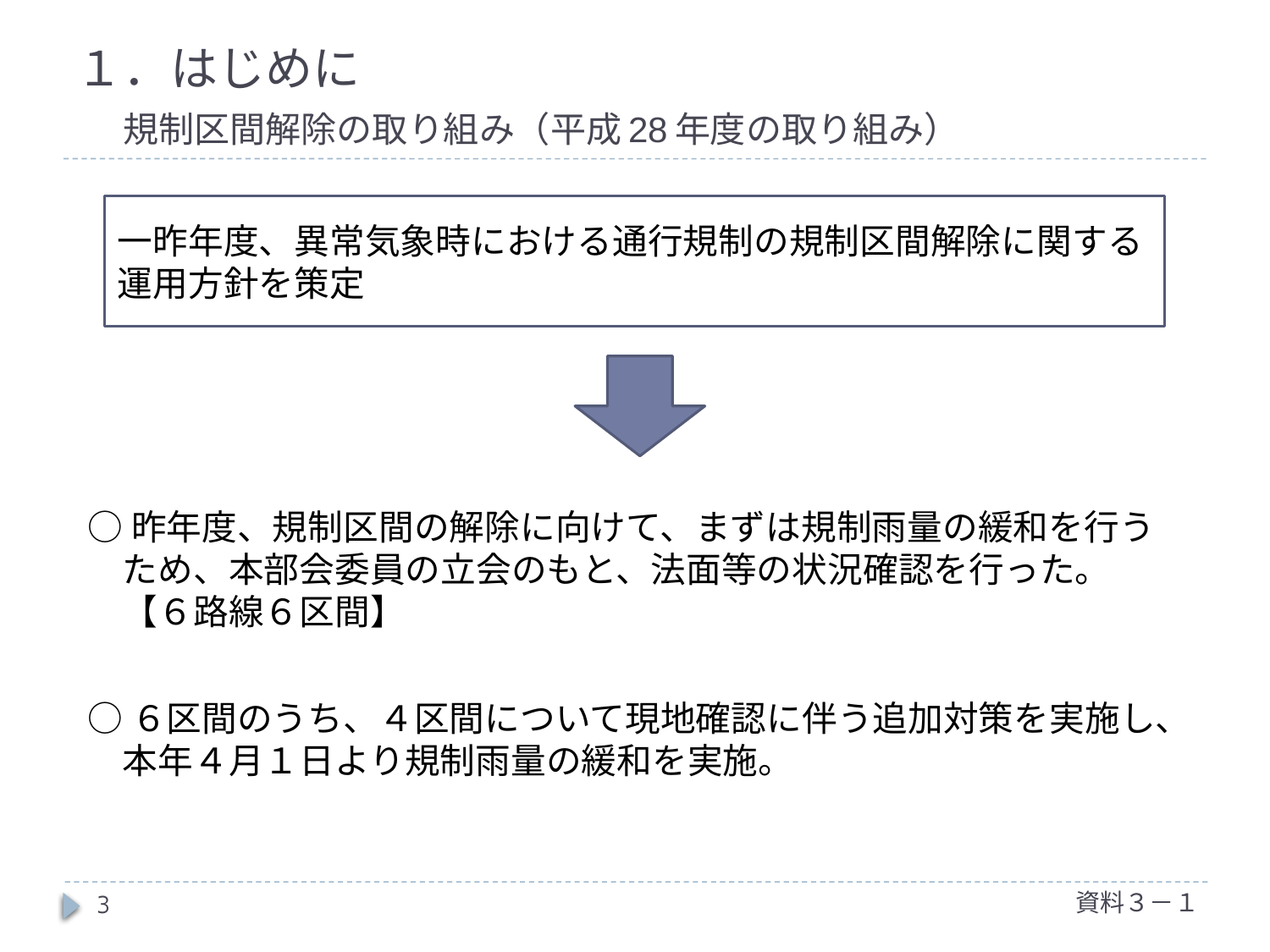

# １．はじめに 　規制区間解除の取り組み（平成28年度の取り組み）
一昨年度、異常気象時における通行規制の規制区間解除に関する
運用方針を策定

○昨年度、規制区間の解除に向けて、まずは規制雨量の緩和を行う
　ため、本部会委員の立会のもと、法面等の状況確認を行った。
　【６路線６区間】
○６区間のうち、４区間について現地確認に伴う追加対策を実施し、
　本年４月１日より規制雨量の緩和を実施。
資料３－１
3